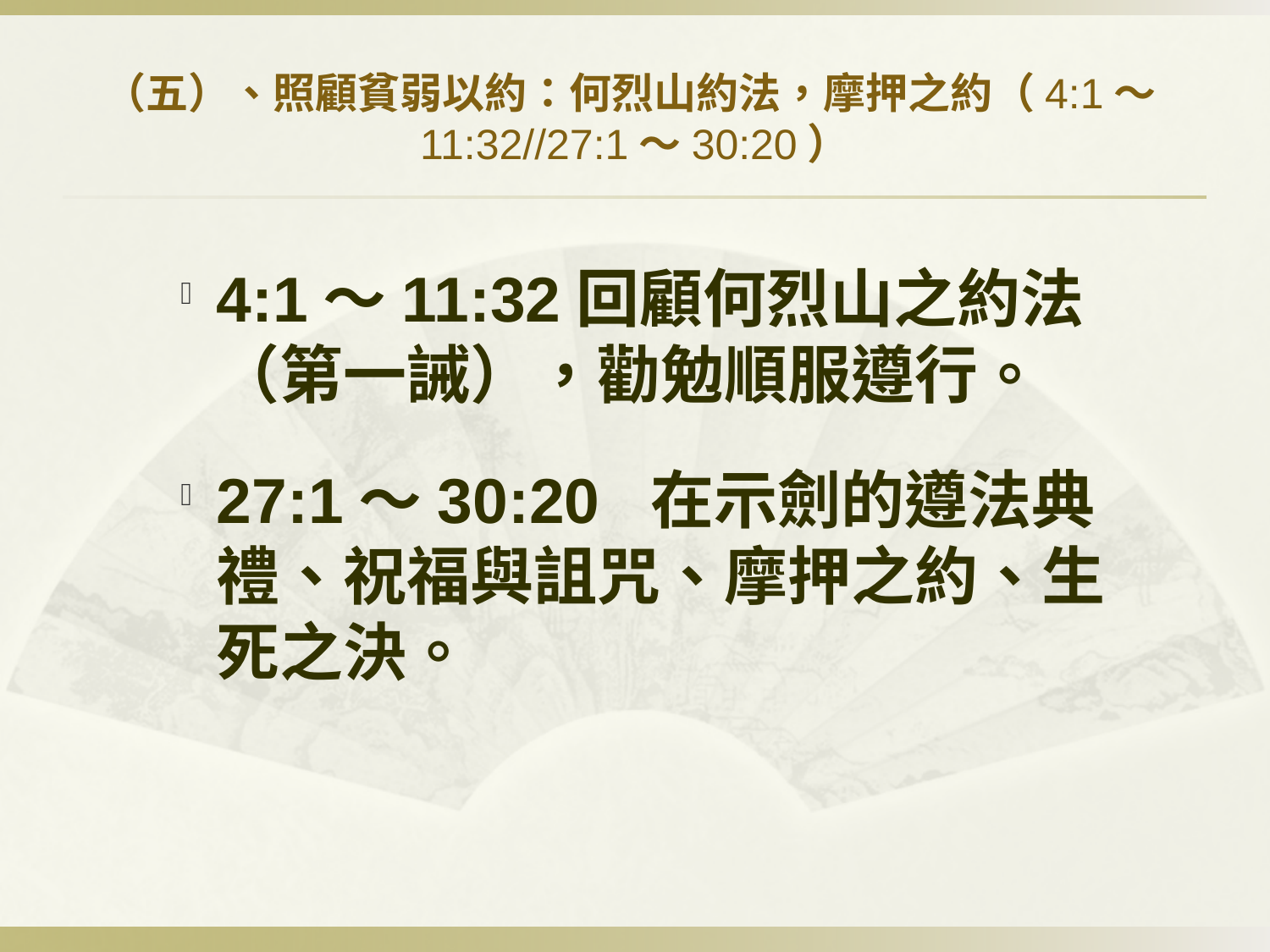

# （五）、照顧貧弱以約：何烈山約法，摩押之約（4:1～11:32//27:1～30:20）
4:1～11:32回顧何烈山之約法（第一誡），勸勉順服遵行。

27:1～30:20  在示劍的遵法典禮、祝福與詛咒、摩押之約、生死之決。